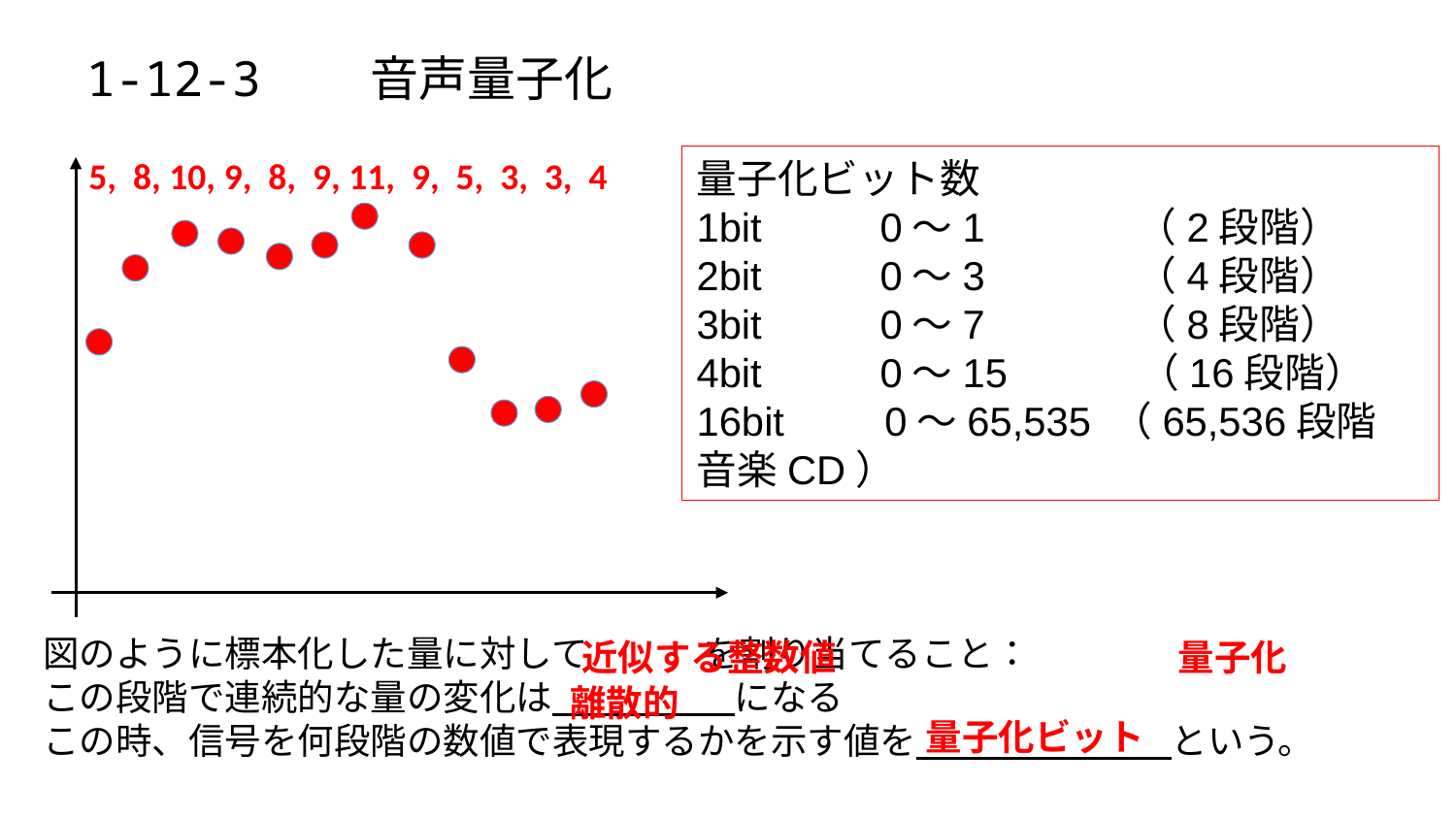

1-12-3　　音声量子化
5,  8, 10, 9,  8,  9, 11,  9,  5,  3,  3,  4

量子化ビット数
1bit　　  0～1 　　 　（2段階）
2bit　　  0～3 　　 　（4段階）
3bit　  　0～7 　　 　（8段階）
4bit　　  0～15　　　（16段階）
16bit　　0～65,535 （65,536段階　音楽CD）
図のように標本化した量に対して              を割り当てること：
この段階で連続的な量の変化は　　　　　になる
この時、信号を何段階の数値で表現するかを示す値を　　　　　　　という。
近似する整数値
量子化
離散的
量子化ビット